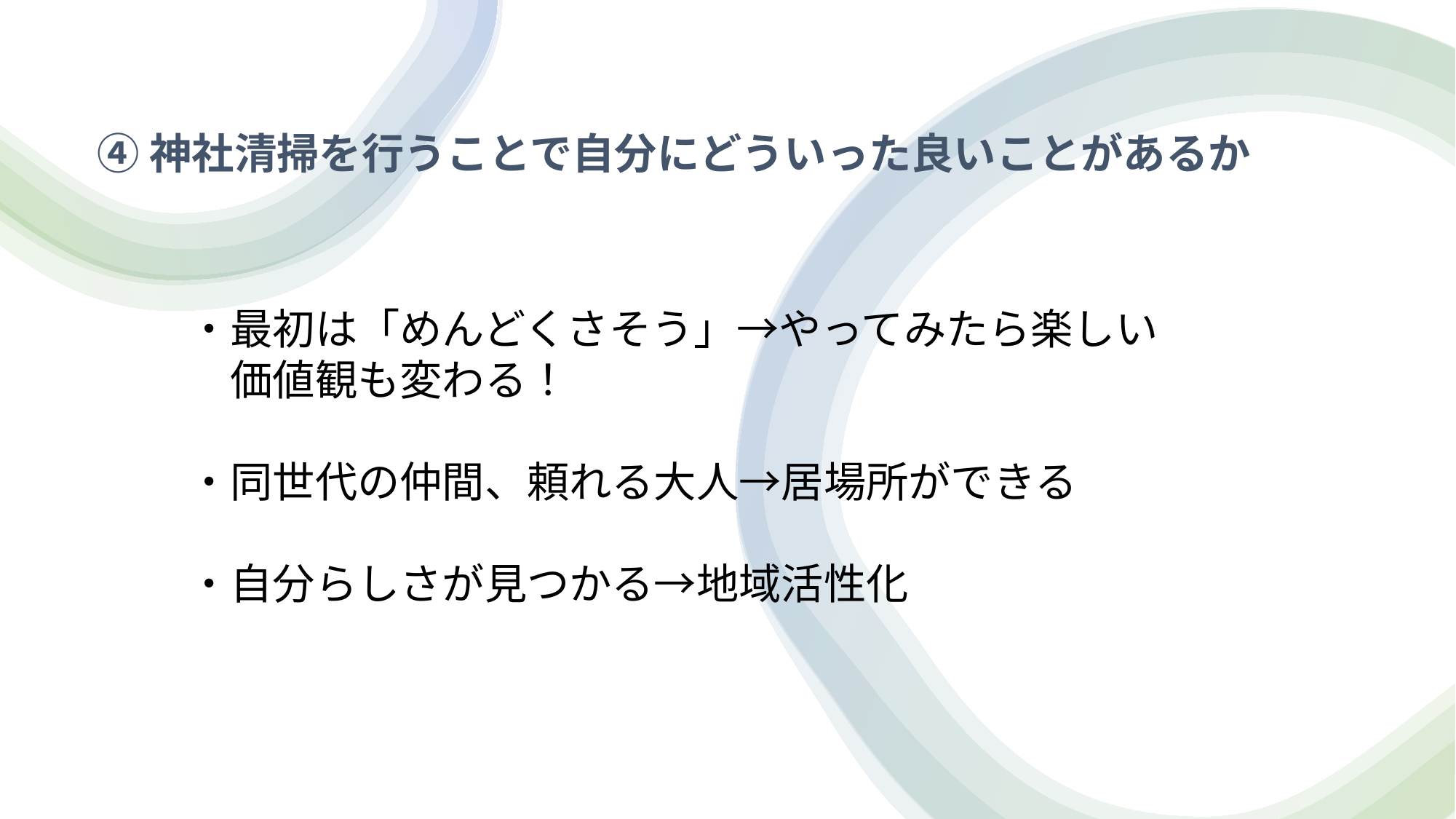

# ④神社清掃を行うことで自分にどういった良いことがあるか

・最初は「めんどくさそう」→やってみたら楽しい
　価値観も変わる！

・同世代の仲間、頼れる大人→居場所ができる

・自分らしさが見つかる→地域活性化